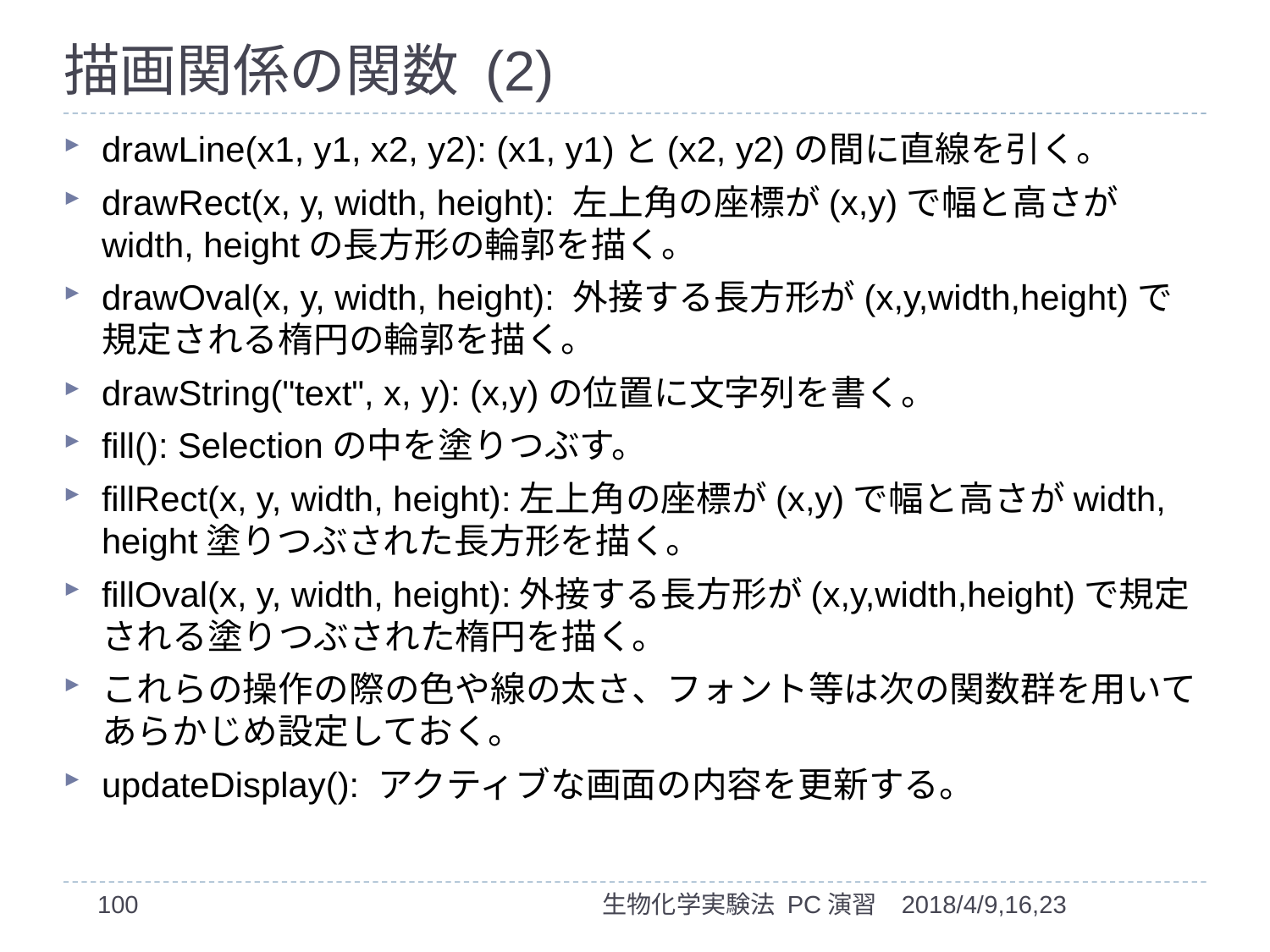

# 描画関係の関数 (2)
drawLine(x1, y1, x2, y2): (x1, y1)と(x2, y2)の間に直線を引く。
drawRect(x, y, width, height): 左上角の座標が(x,y)で幅と高さがwidth, heightの長方形の輪郭を描く。
drawOval(x, y, width, height): 外接する長方形が(x,y,width,height)で規定される楕円の輪郭を描く。
drawString("text", x, y): (x,y)の位置に文字列を書く。
fill(): Selectionの中を塗りつぶす。
fillRect(x, y, width, height):左上角の座標が(x,y)で幅と高さがwidth, height塗りつぶされた長方形を描く。
fillOval(x, y, width, height):外接する長方形が(x,y,width,height)で規定される塗りつぶされた楕円を描く。
これらの操作の際の色や線の太さ、フォント等は次の関数群を用いてあらかじめ設定しておく。
updateDisplay(): アクティブな画面の内容を更新する。
100
生物化学実験法 PC演習
2018/4/9,16,23